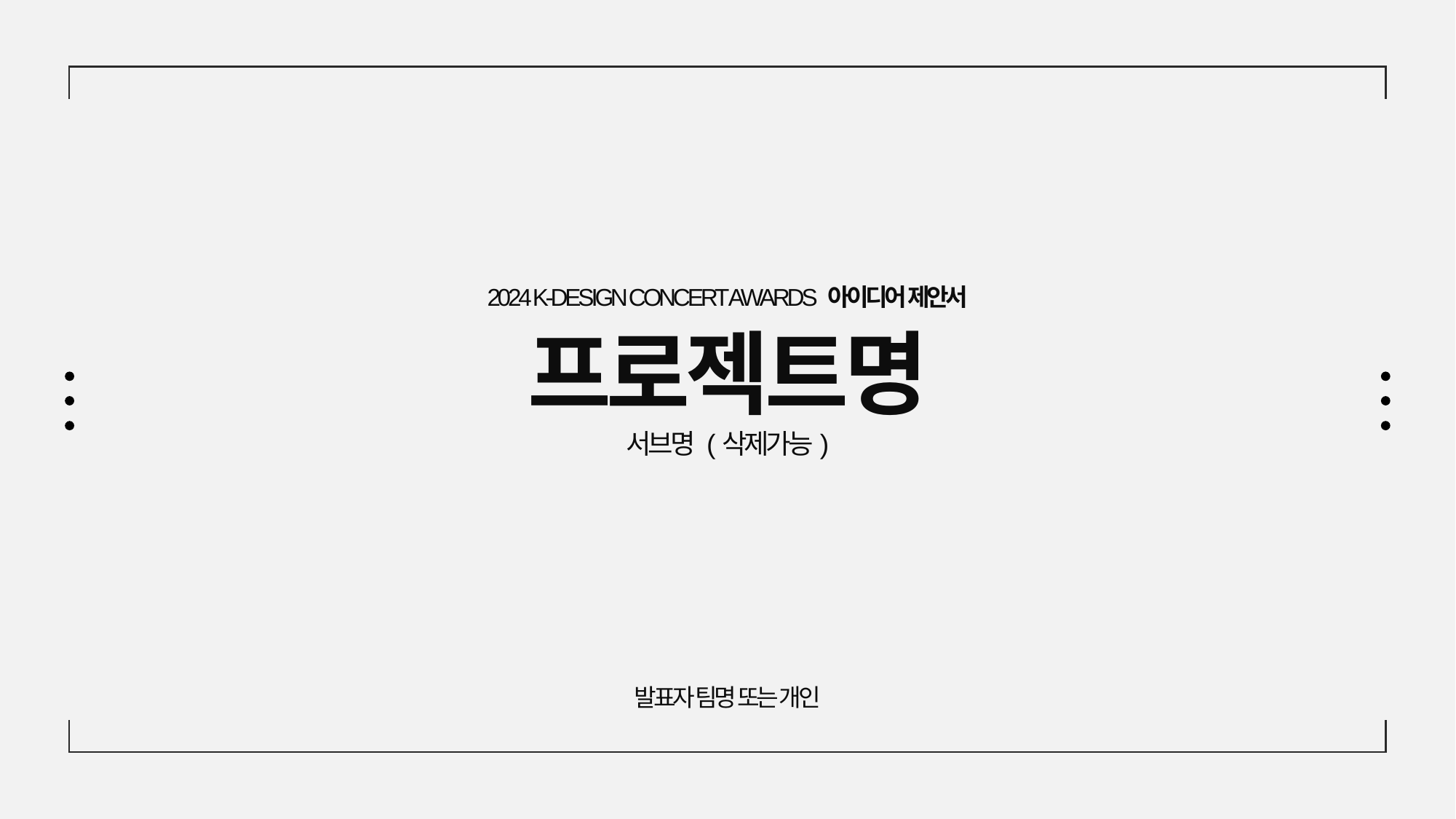

2024 K-DESIGN CONCERT AWARDS 아이디어 제안서
프로젝트명

서브명 (삭제가능)
발표자 팀명 또는 개인